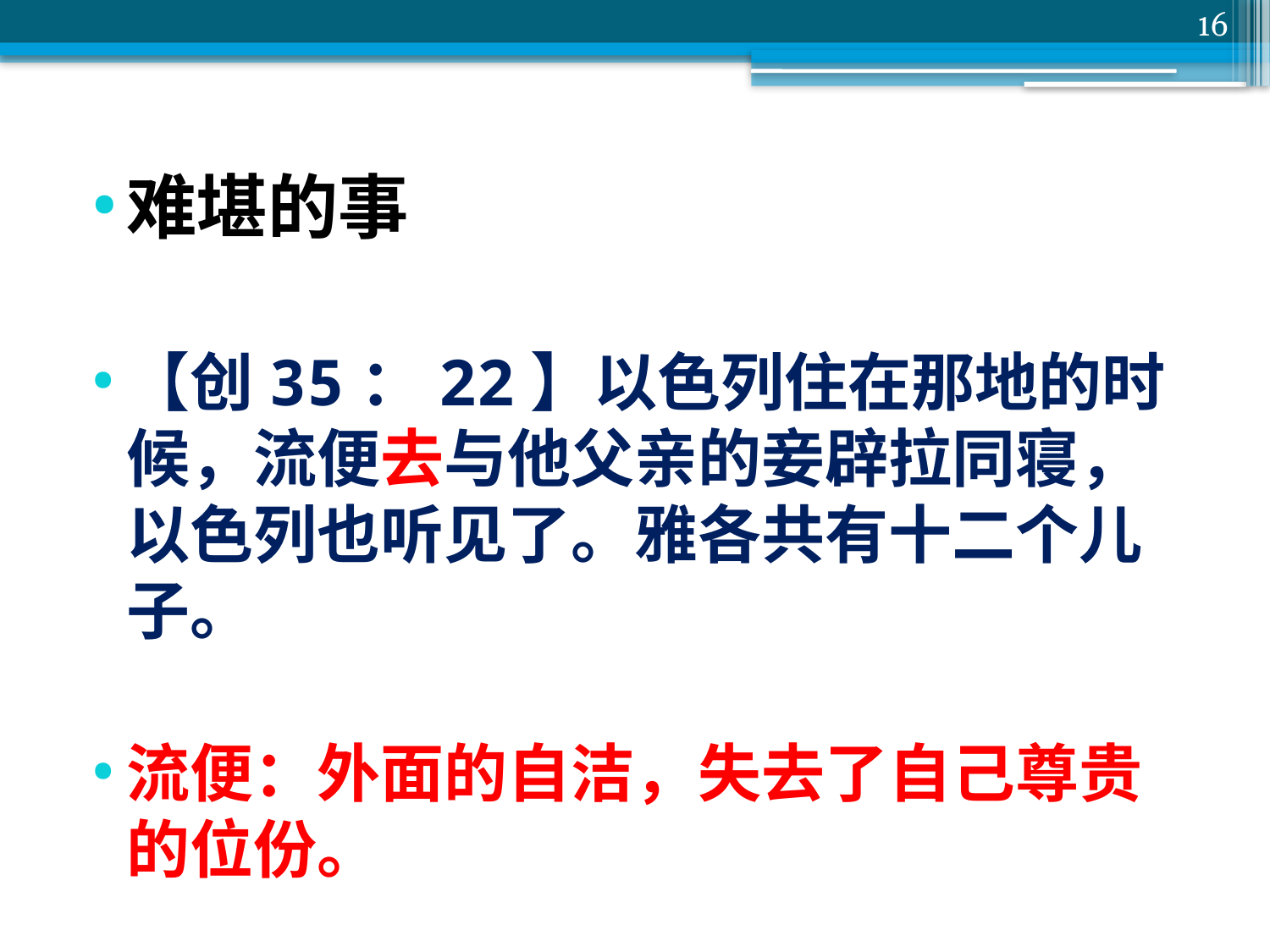

16
难堪的事

【创35：22】以色列住在那地的时候，流便去与他父亲的妾辟拉同寝，以色列也听见了。雅各共有十二个儿子。

流便：外面的自洁，失去了自己尊贵的位份。